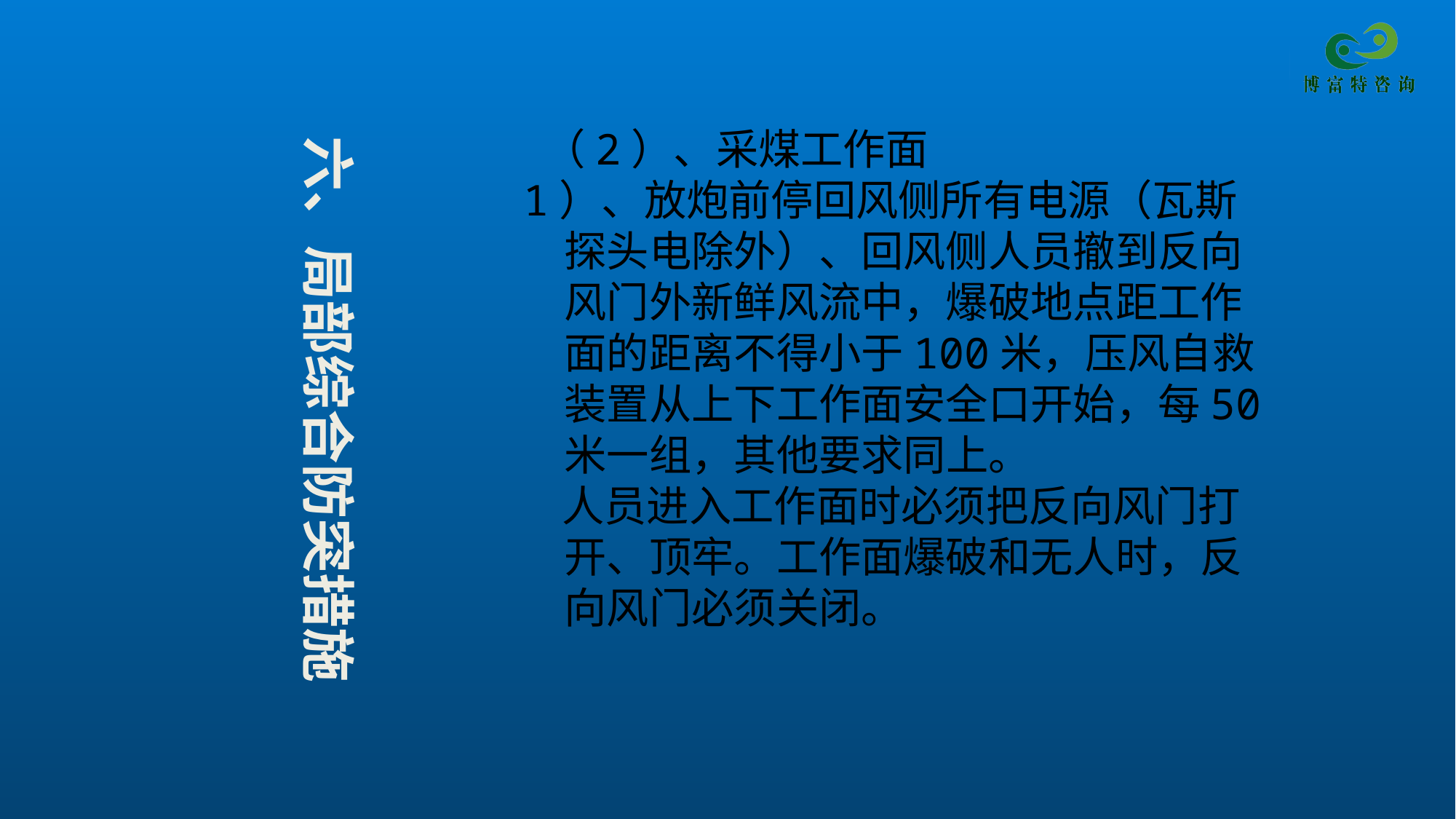

（2）、采煤工作面
1）、放炮前停回风侧所有电源（瓦斯探头电除外）、回风侧人员撤到反向风门外新鲜风流中，爆破地点距工作面的距离不得小于100米，压风自救装置从上下工作面安全口开始，每50米一组，其他要求同上。
   人员进入工作面时必须把反向风门打开、顶牢。工作面爆破和无人时，反向风门必须关闭。
六、局部综合防突措施